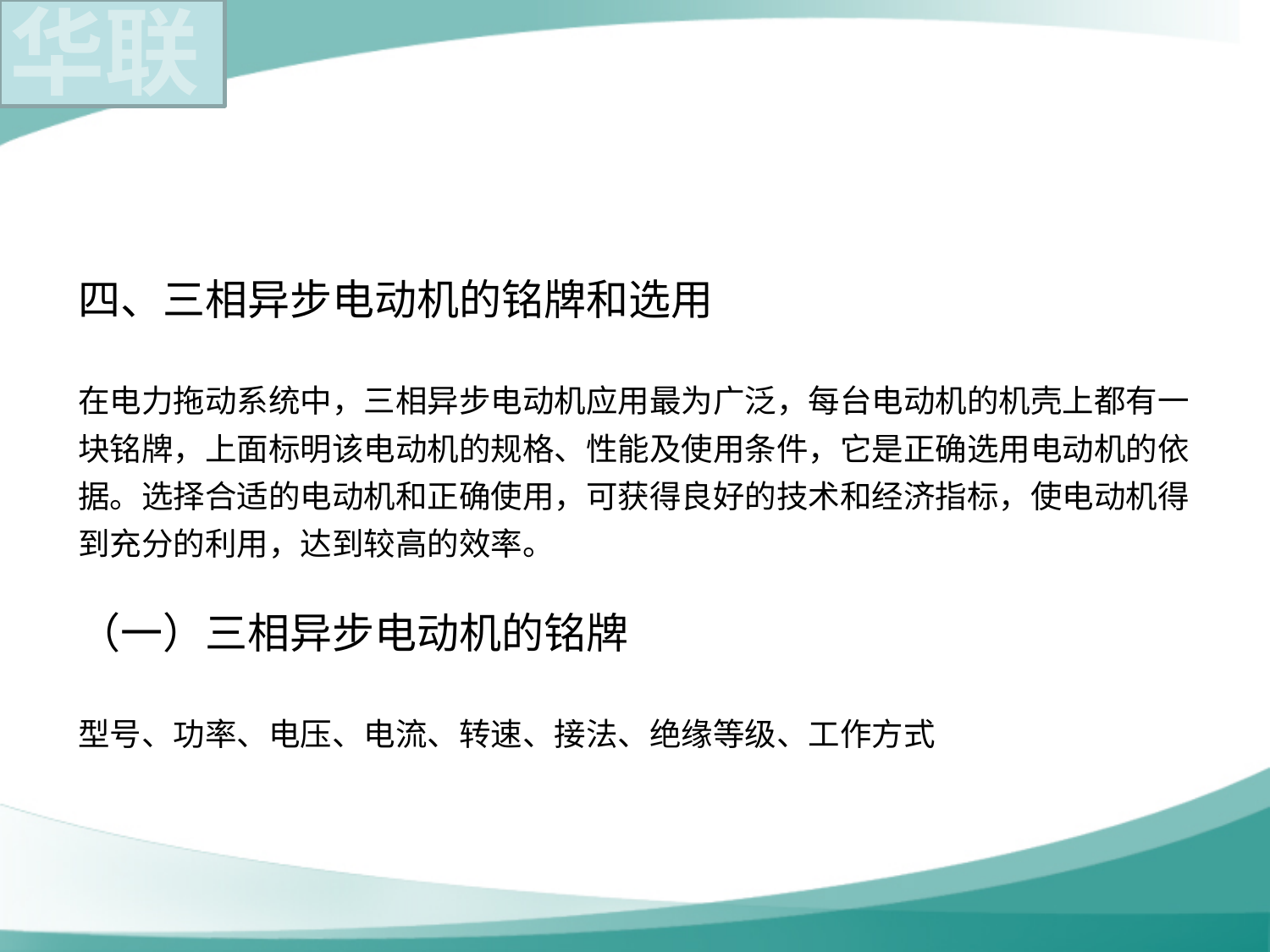

四、三相异步电动机的铭牌和选用
在电力拖动系统中，三相异步电动机应用最为广泛，每台电动机的机壳上都有一块铭牌，上面标明该电动机的规格、性能及使用条件，它是正确选用电动机的依据。选择合适的电动机和正确使用，可获得良好的技术和经济指标，使电动机得到充分的利用，达到较高的效率。

（一）三相异步电动机的铭牌

型号、功率、电压、电流、转速、接法、绝缘等级、工作方式